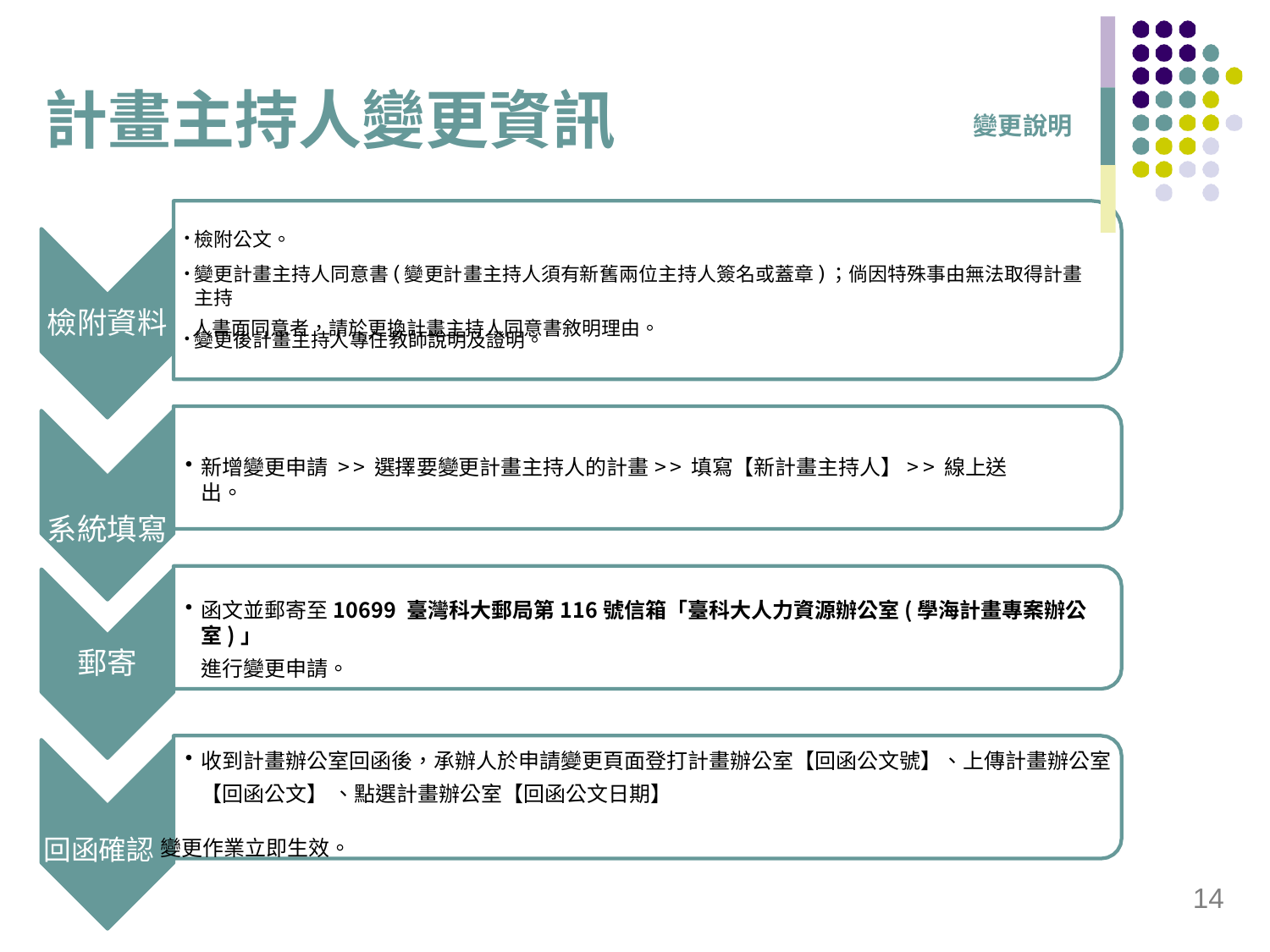

# 計畫主持人變更資訊

變更說明

檢附公文。
變更計畫主持人同意書(變更計畫主持人須有新舊兩位主持人簽名或蓋章)；倘因特殊事由無法取得計畫主持
人書面同意者，請於更換計畫主持人同意書敘明理由。

檢附資料
變更後計畫主持人專任教師說明及證明。

新增變更申請 >>選擇要變更計畫主持人的計畫>>填寫【新計畫主持人】>>線上送出。
系統填寫

函文並郵寄至10699 臺灣科大郵局第116號信箱「臺科大人力資源辦公室(學海計畫專案辦公室)」
進行變更申請。
郵寄

收到計畫辦公室回函後，承辦人於申請變更頁面登打計畫辦公室【回函公文號】、上傳計畫辦公室
【回函公文】 、點選計畫辦公室【回函公文日期】
回函確認 變更作業立即生效。
14